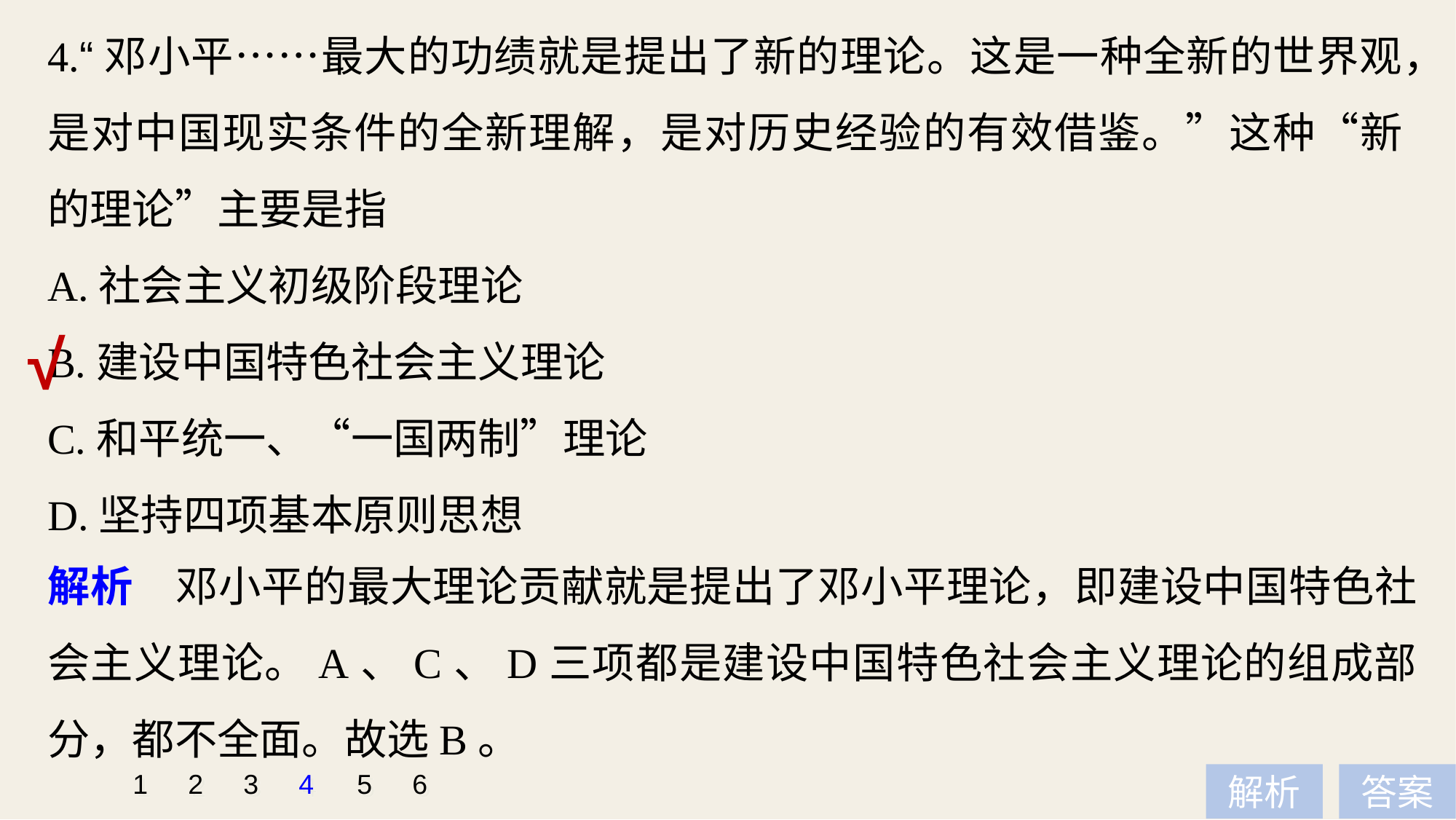

4.“邓小平……最大的功绩就是提出了新的理论。这是一种全新的世界观，是对中国现实条件的全新理解，是对历史经验的有效借鉴。”这种“新的理论”主要是指
A.社会主义初级阶段理论
B.建设中国特色社会主义理论
C.和平统一、“一国两制”理论
D.坚持四项基本原则思想
√
解析　邓小平的最大理论贡献就是提出了邓小平理论，即建设中国特色社会主义理论。A、C、D三项都是建设中国特色社会主义理论的组成部分，都不全面。故选B。
1
2
3
4
5
6
解析
答案